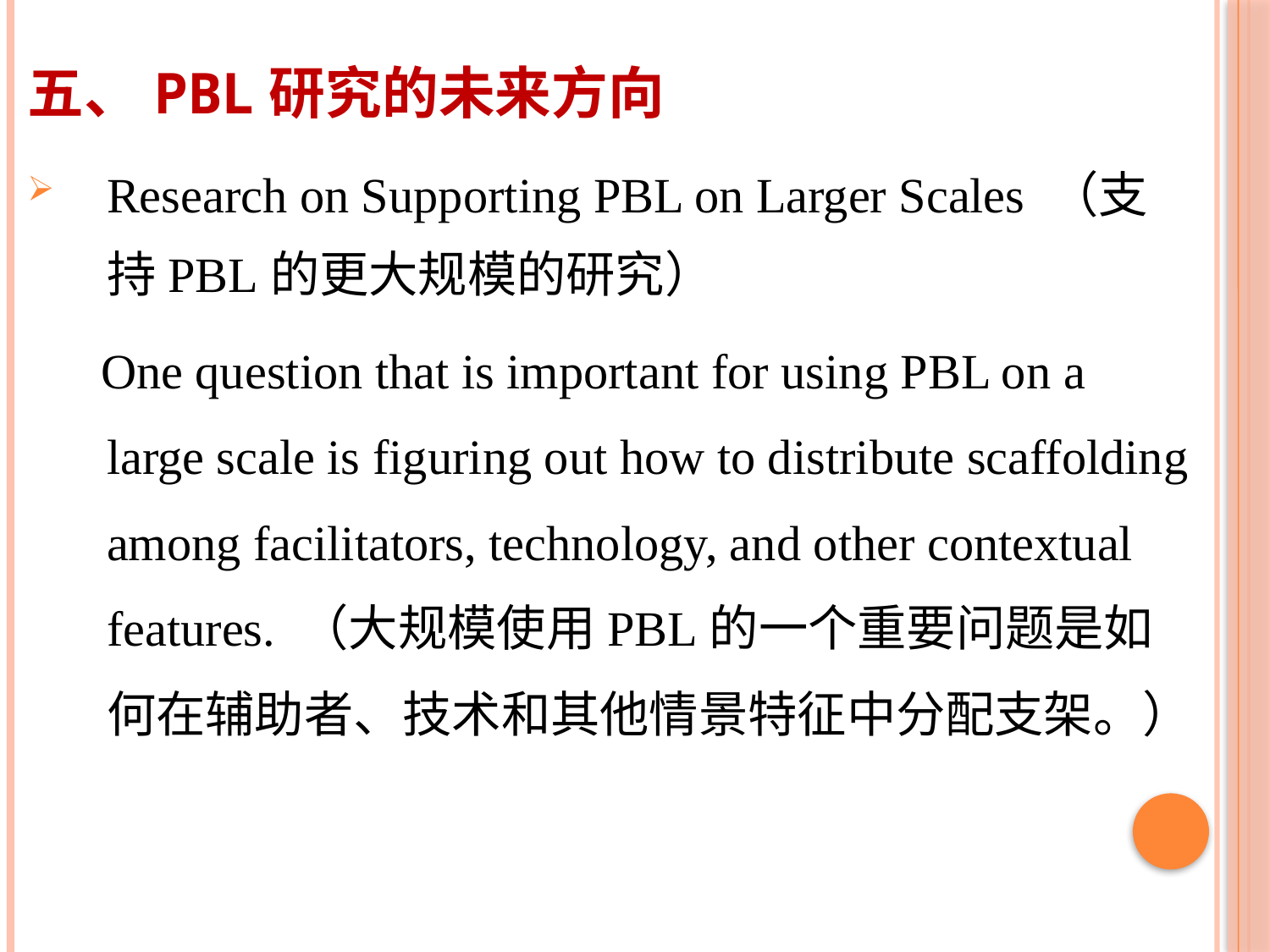

# 五、PBL研究的未来方向
Research on Supporting PBL on Larger Scales （支持PBL的更大规模的研究）
      One question that is important for using PBL on a large scale is figuring out how to distribute scaffolding among facilitators, technology, and other contextual features. （大规模使用PBL的一个重要问题是如何在辅助者、技术和其他情景特征中分配支架。）